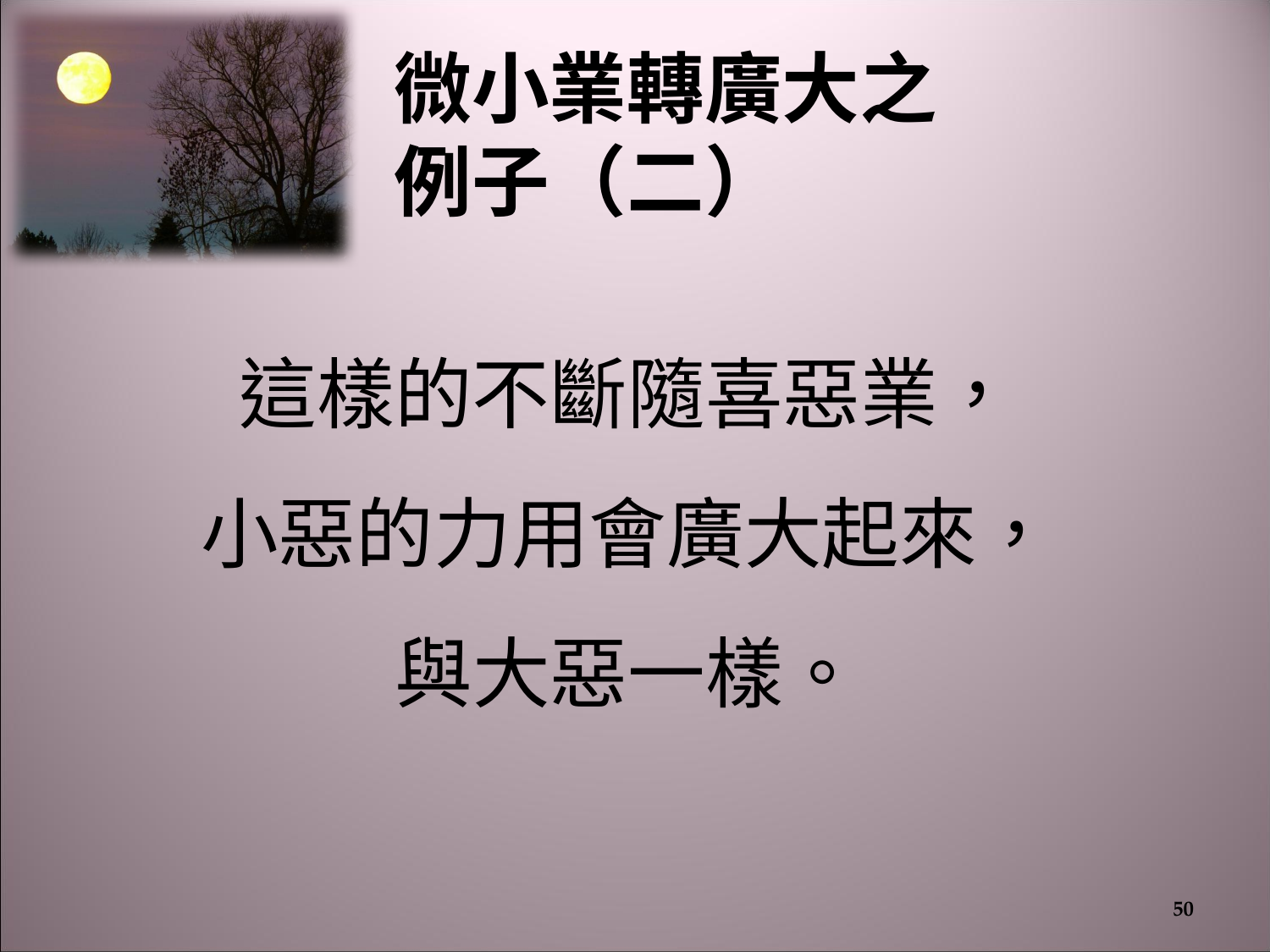

微小業轉廣大之
例子（二）
這樣的不斷隨喜惡業，
小惡的力用會廣大起來，與大惡一樣。
50